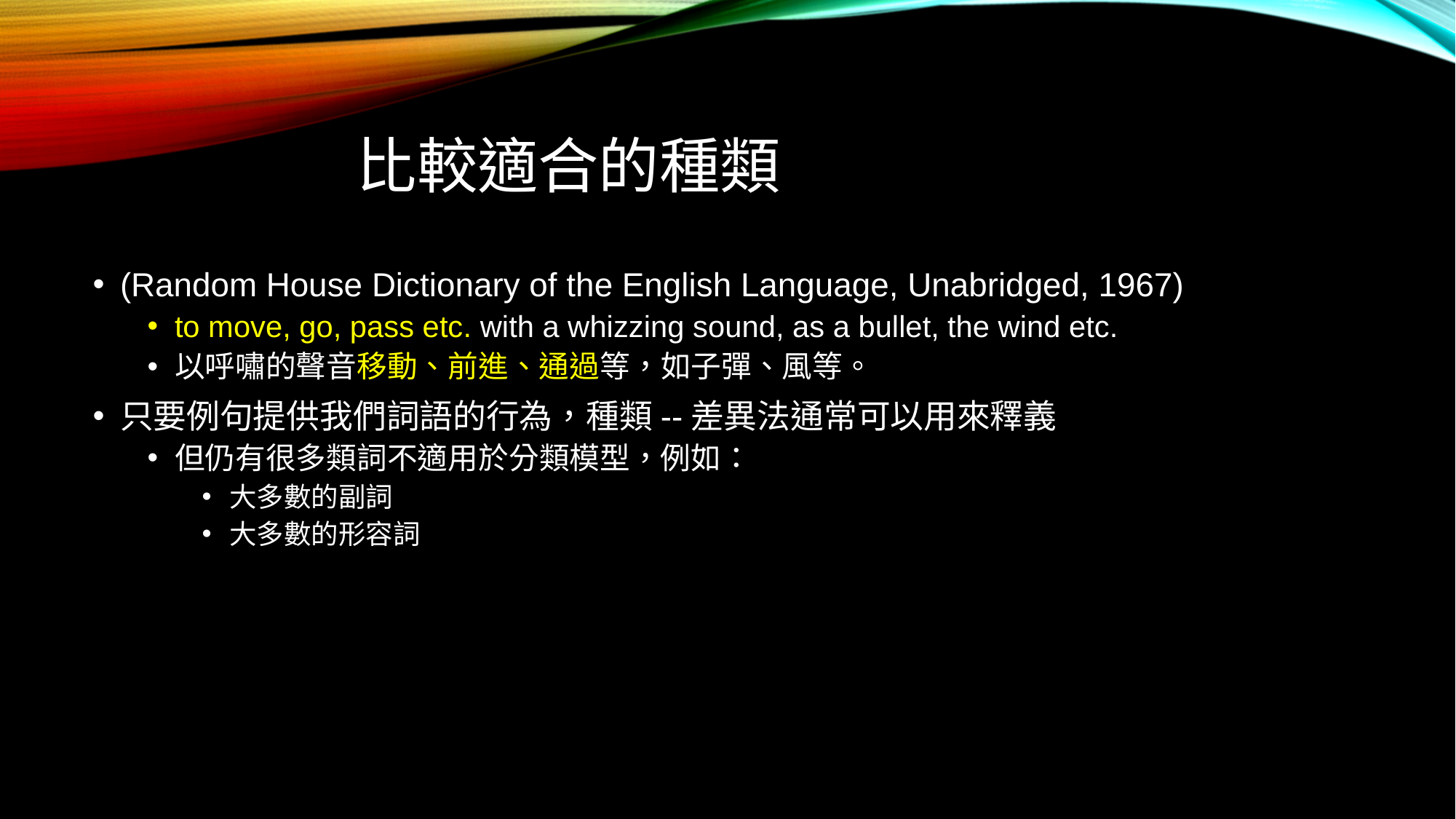

# 比較適合的種類
(Random House Dictionary of the English Language, Unabridged, 1967)
to move, go, pass etc. with a whizzing sound, as a bullet, the wind etc.
以呼嘯的聲音移動、前進、通過等，如子彈、風等。
只要例句提供我們詞語的行為，種類--差異法通常可以用來釋義
但仍有很多類詞不適用於分類模型，例如：
大多數的副詞
大多數的形容詞